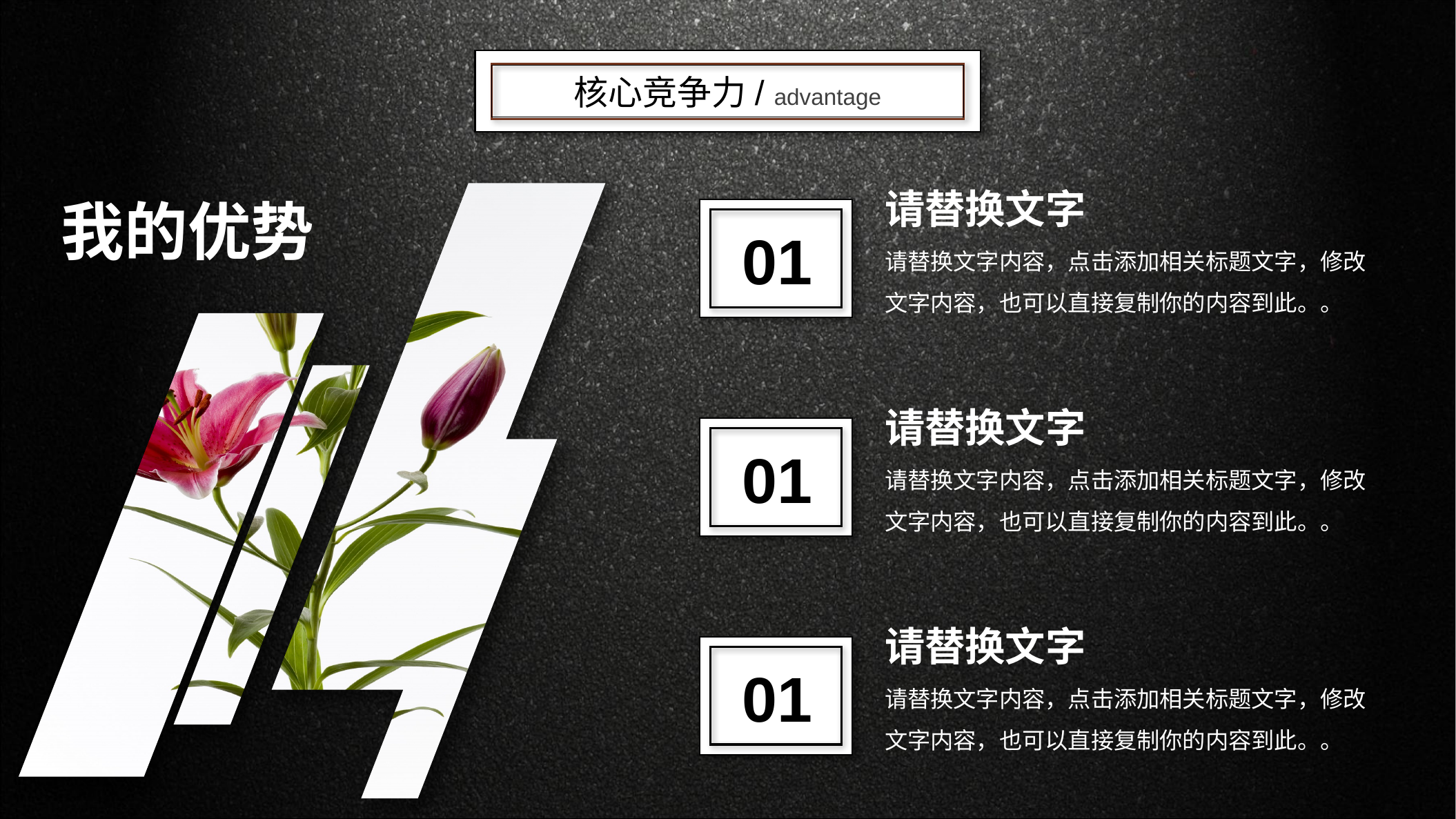

核心竞争力/ advantage
请替换文字

我的优势

01
请替换文字内容，点击添加相关标题文字，修改文字内容，也可以直接复制你的内容到此。。
请替换文字

01
请替换文字内容，点击添加相关标题文字，修改文字内容，也可以直接复制你的内容到此。。
请替换文字

01
请替换文字内容，点击添加相关标题文字，修改文字内容，也可以直接复制你的内容到此。。